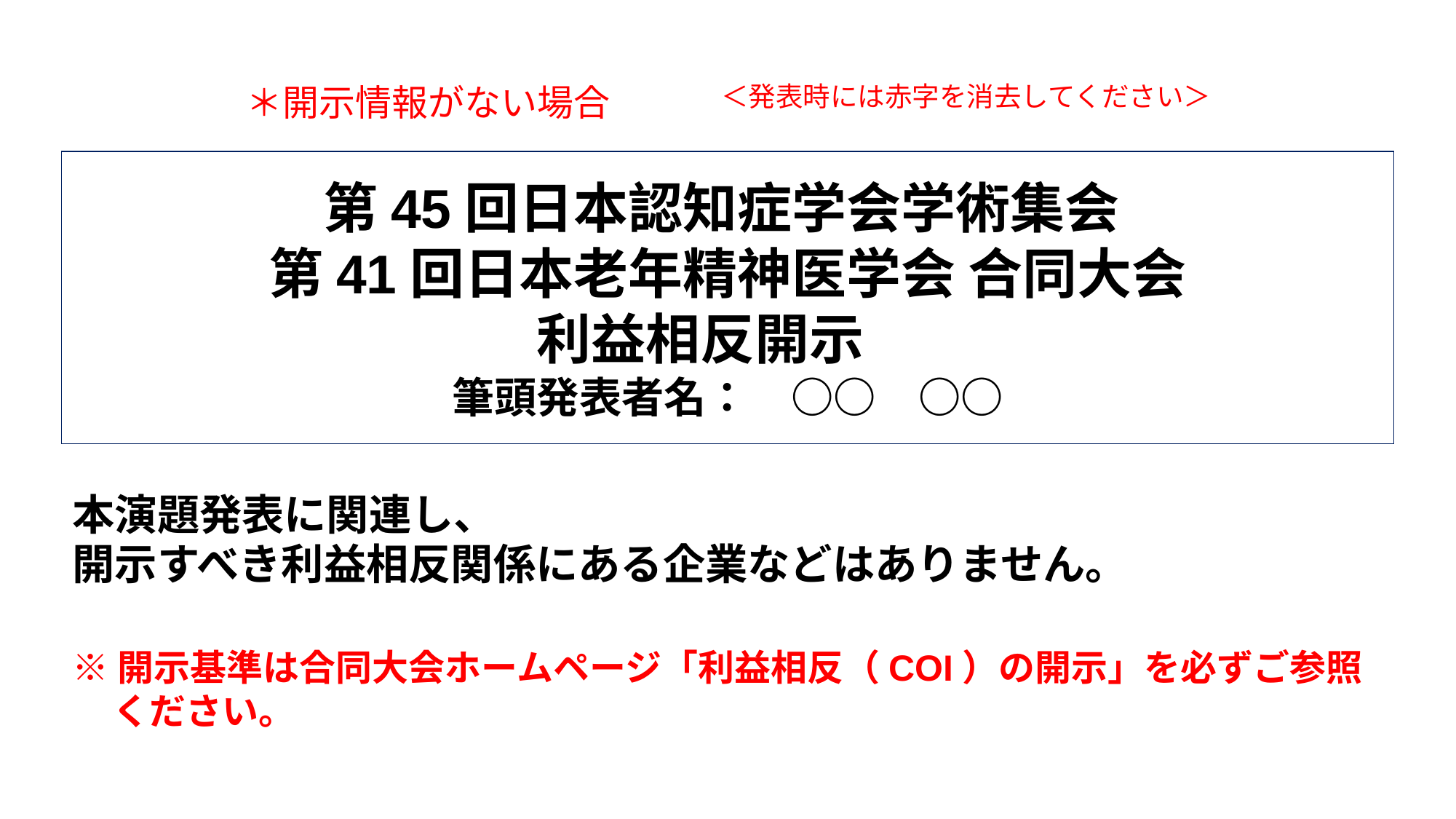

＊開示情報がない場合
＜発表時には赤字を消去してください＞
第45回日本認知症学会学術集会
第41回日本老年精神医学会 合同大会
利益相反開示　
筆頭発表者名：　○○　○○

本演題発表に関連し、
開示すべき利益相反関係にある企業などはありません。

※開示基準は合同大会ホームページ「利益相反（COI）の開示」を必ずご参照ください。